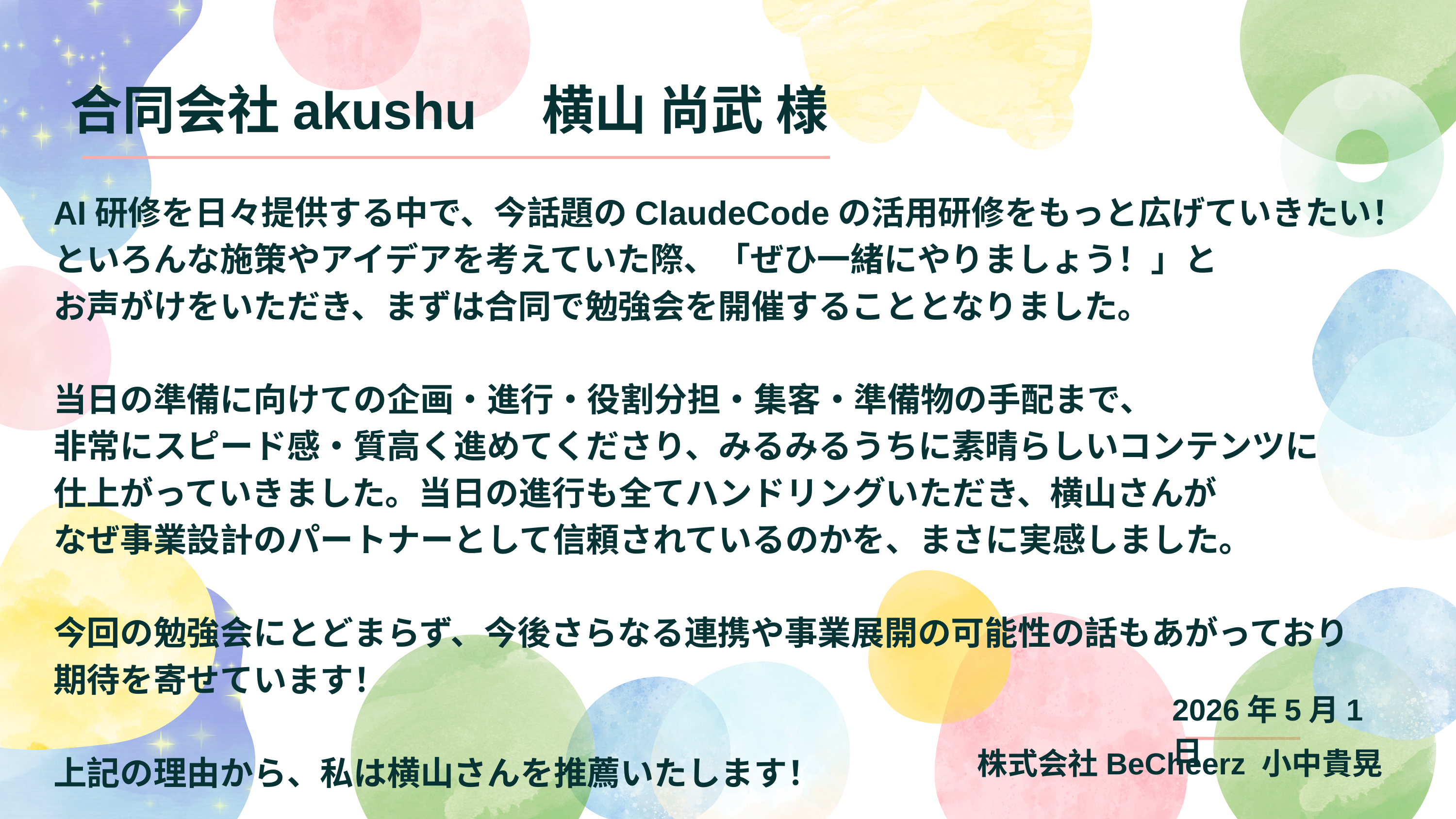

合同会社akushu　横山 尚武 様

AI研修を日々提供する中で、今話題のClaudeCodeの活用研修をもっと広げていきたい！
といろんな施策やアイデアを考えていた際、「ぜひ一緒にやりましょう！」と
お声がけをいただき、まずは合同で勉強会を開催することとなりました。

当日の準備に向けての企画・進行・役割分担・集客・準備物の手配まで、
非常にスピード感・質高く進めてくださり、みるみるうちに素晴らしいコンテンツに
仕上がっていきました。当日の進行も全てハンドリングいただき、横山さんが
なぜ事業設計のパートナーとして信頼されているのかを、まさに実感しました。

今回の勉強会にとどまらず、今後さらなる連携や事業展開の可能性の話もあがっており
期待を寄せています！

上記の理由から、私は横山さんを推薦いたします！

2026年5月1日
株式会社BeCheerz 小中貴晃